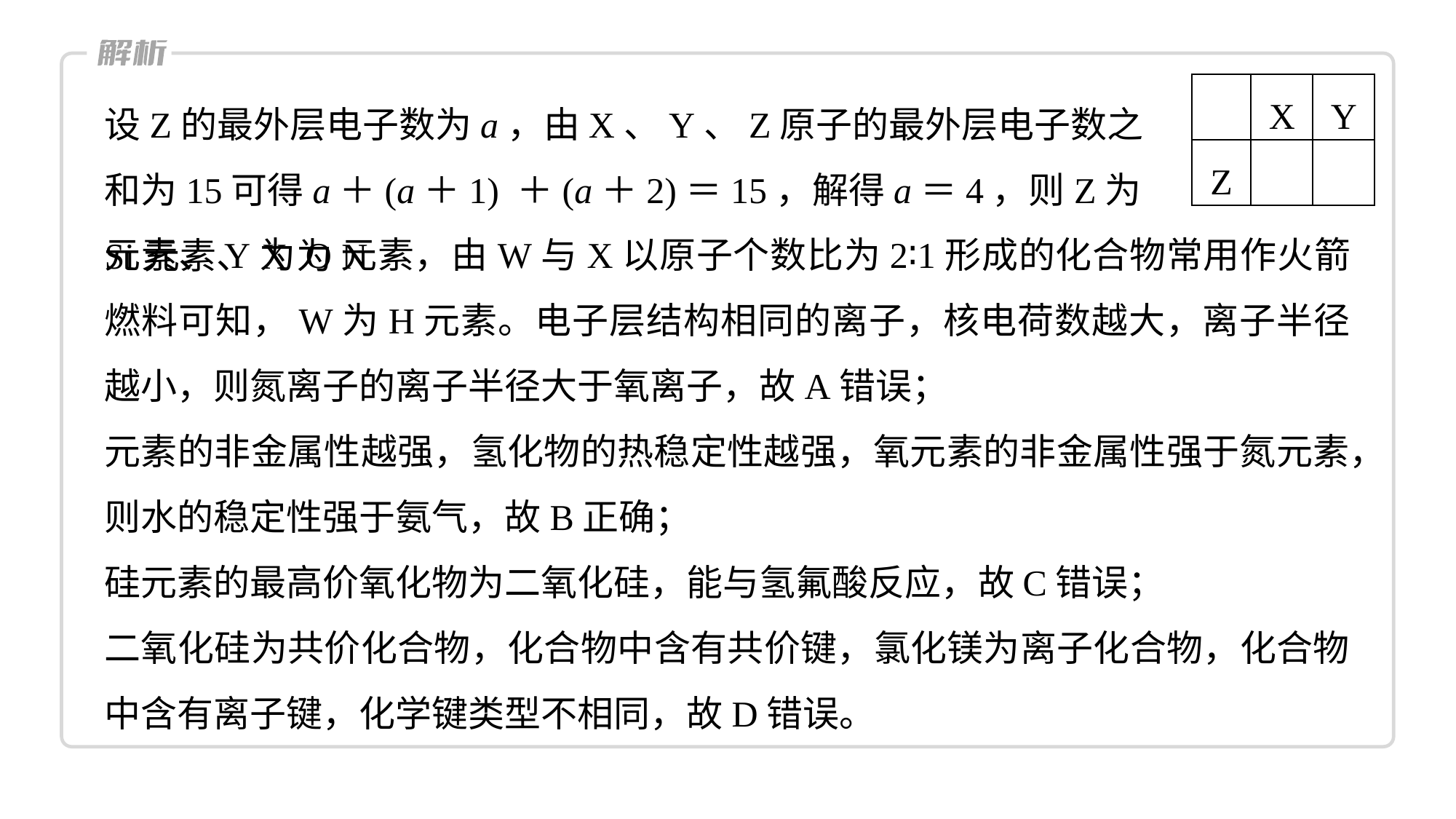

设Z的最外层电子数为a，由X、Y、Z原子的最外层电子数之和为15可得a＋(a＋1) ＋(a＋2)＝15，解得a＝4，则Z为Si元素、X为N
|  | X | Y |
| --- | --- | --- |
| Z |  |  |
元素、Y为O元素，由W与X以原子个数比为2∶1形成的化合物常用作火箭燃料可知，W为H元素。电子层结构相同的离子，核电荷数越大，离子半径越小，则氮离子的离子半径大于氧离子，故A错误；
元素的非金属性越强，氢化物的热稳定性越强，氧元素的非金属性强于氮元素，则水的稳定性强于氨气，故B正确；
硅元素的最高价氧化物为二氧化硅，能与氢氟酸反应，故C错误；
二氧化硅为共价化合物，化合物中含有共价键，氯化镁为离子化合物，化合物中含有离子键，化学键类型不相同，故D错误。